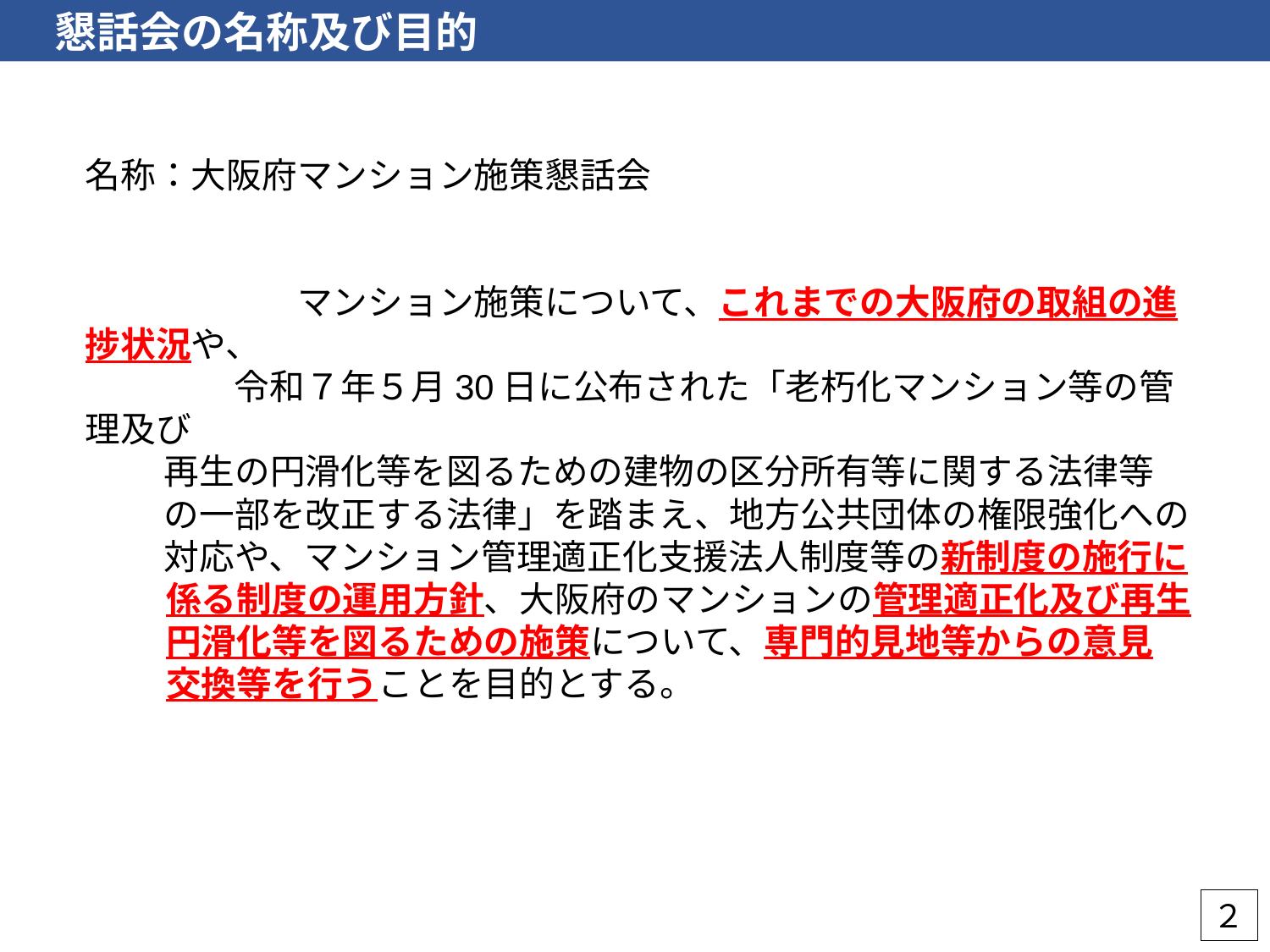

懇話会の名称及び目的
名称：大阪府マンション施策懇話会

　　　　　　マンション施策について、これまでの大阪府の取組の進捗状況や、
　　　　 令和７年５月30日に公布された「老朽化マンション等の管理及び
         再生の円滑化等を図るための建物の区分所有等に関する法律等
         の一部を改正する法律」を踏まえ、地方公共団体の権限強化への
         対応や、マンション管理適正化支援法人制度等の新制度の施行に
         係る制度の運用方針、大阪府のマンションの管理適正化及び再生
         円滑化等を図るための施策について、専門的見地等からの意見
         交換等を行うことを目的とする。

２